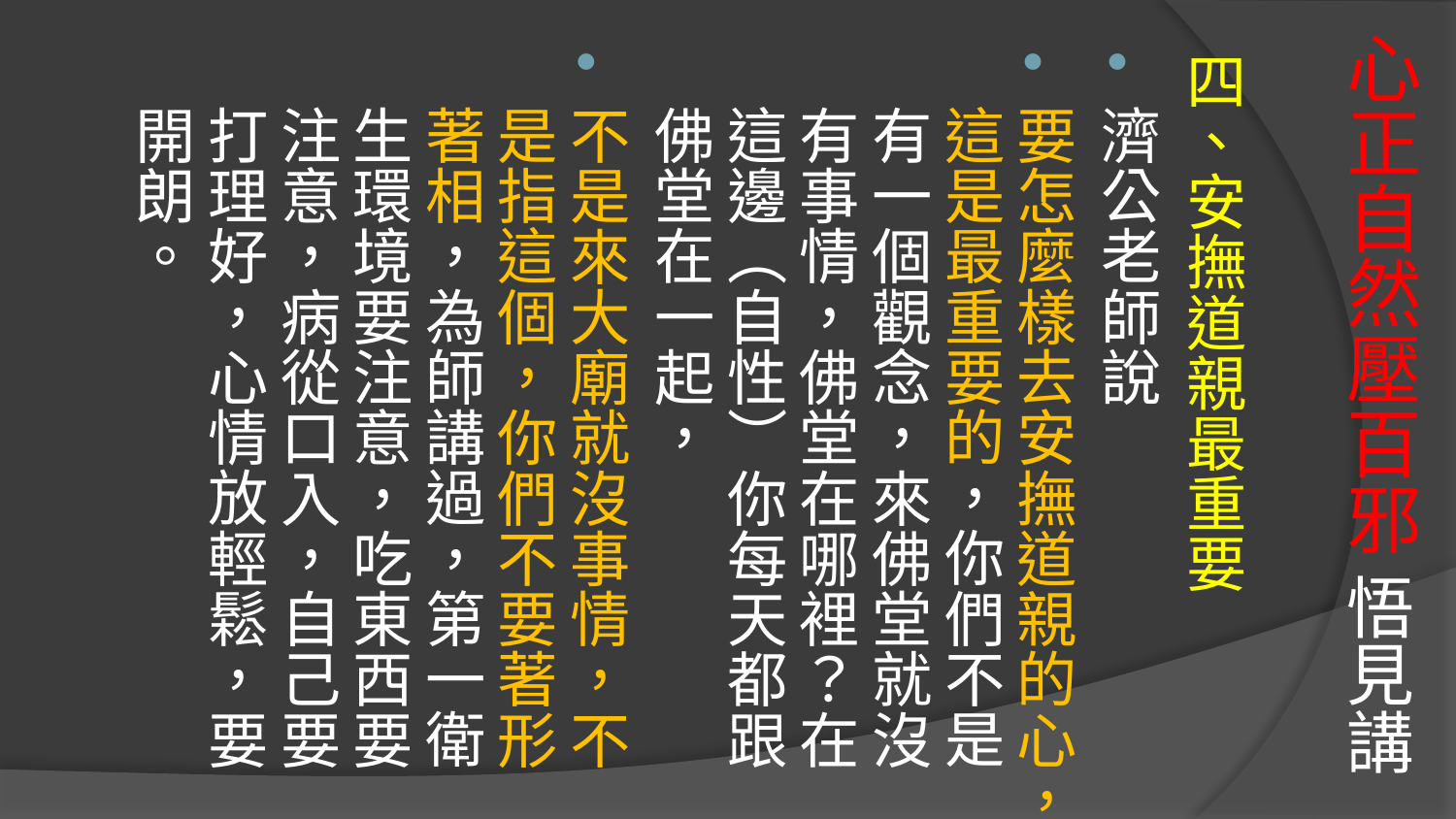

# 心正自然壓百邪 悟見講
四、安撫道親最重要
濟公老師說
要怎麼樣去安撫道親的心，這是最重要的，你們不是有一個觀念，來佛堂就沒有事情，佛堂在哪裡？在這邊（自性）你每天都跟佛堂在一起，
不是來大廟就沒事情，不是指這個，你們不要著形著相，為師講過，第一衛生環境要注意，吃東西要注意，病從口入，自己要打理好，心情放輕鬆，要開朗。